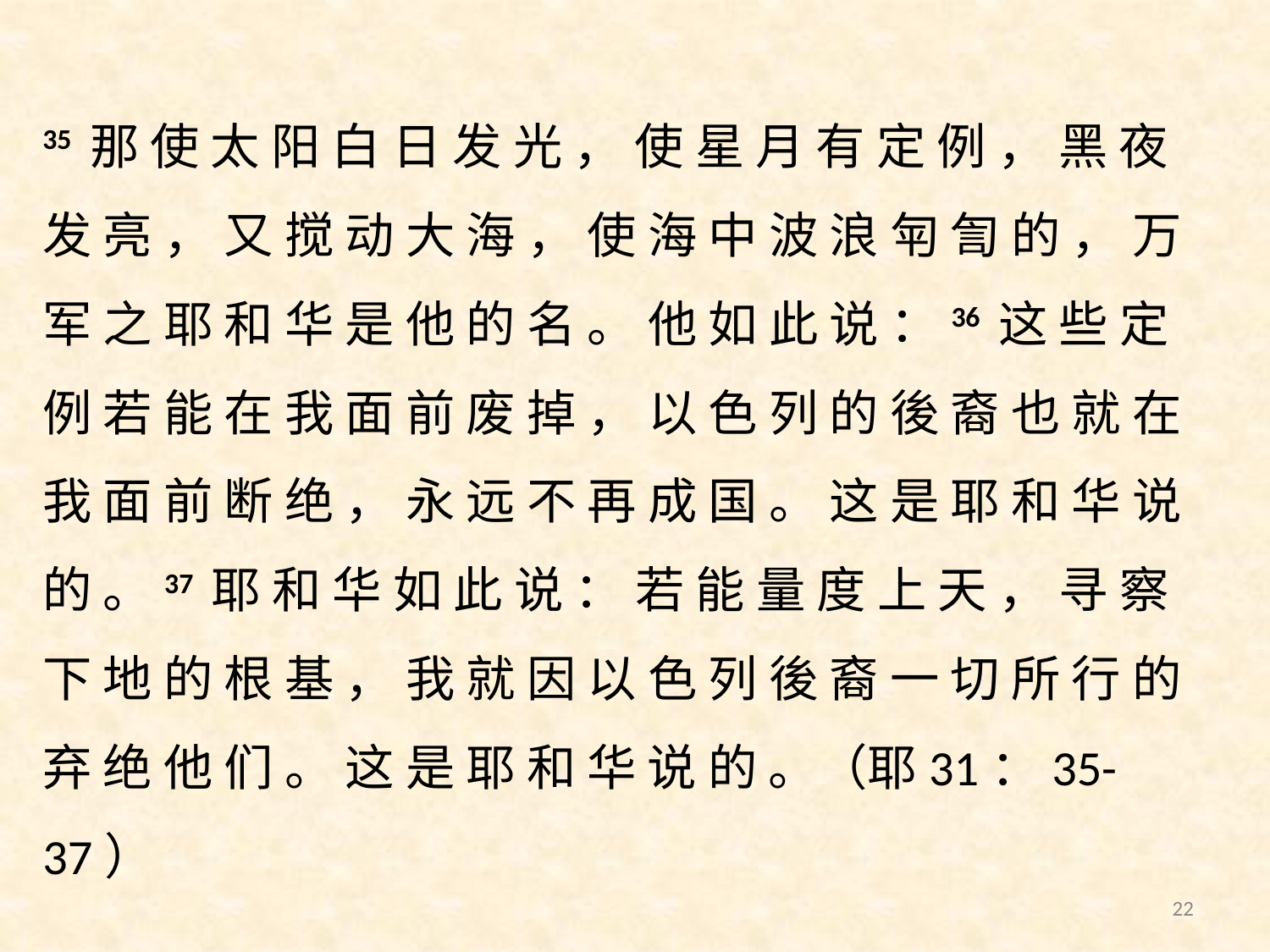

35 那 使 太 阳 白 日 发 光 ， 使 星 月 有 定 例 ， 黑 夜 发 亮 ， 又 搅 动 大 海 ， 使 海 中 波 浪 匉 訇 的 ， 万 军 之 耶 和 华 是 他 的 名 。 他 如 此 说 ：36 这 些 定 例 若 能 在 我 面 前 废 掉 ， 以 色 列 的 後 裔 也 就 在 我 面 前 断 绝 ， 永 远 不 再 成 国 。 这 是 耶 和 华 说 的 。37 耶 和 华 如 此 说 ： 若 能 量 度 上 天 ， 寻 察 下 地 的 根 基 ， 我 就 因 以 色 列 後 裔 一 切 所 行 的 弃 绝 他 们 。 这 是 耶 和 华 说 的 。（耶31：35-37）
22